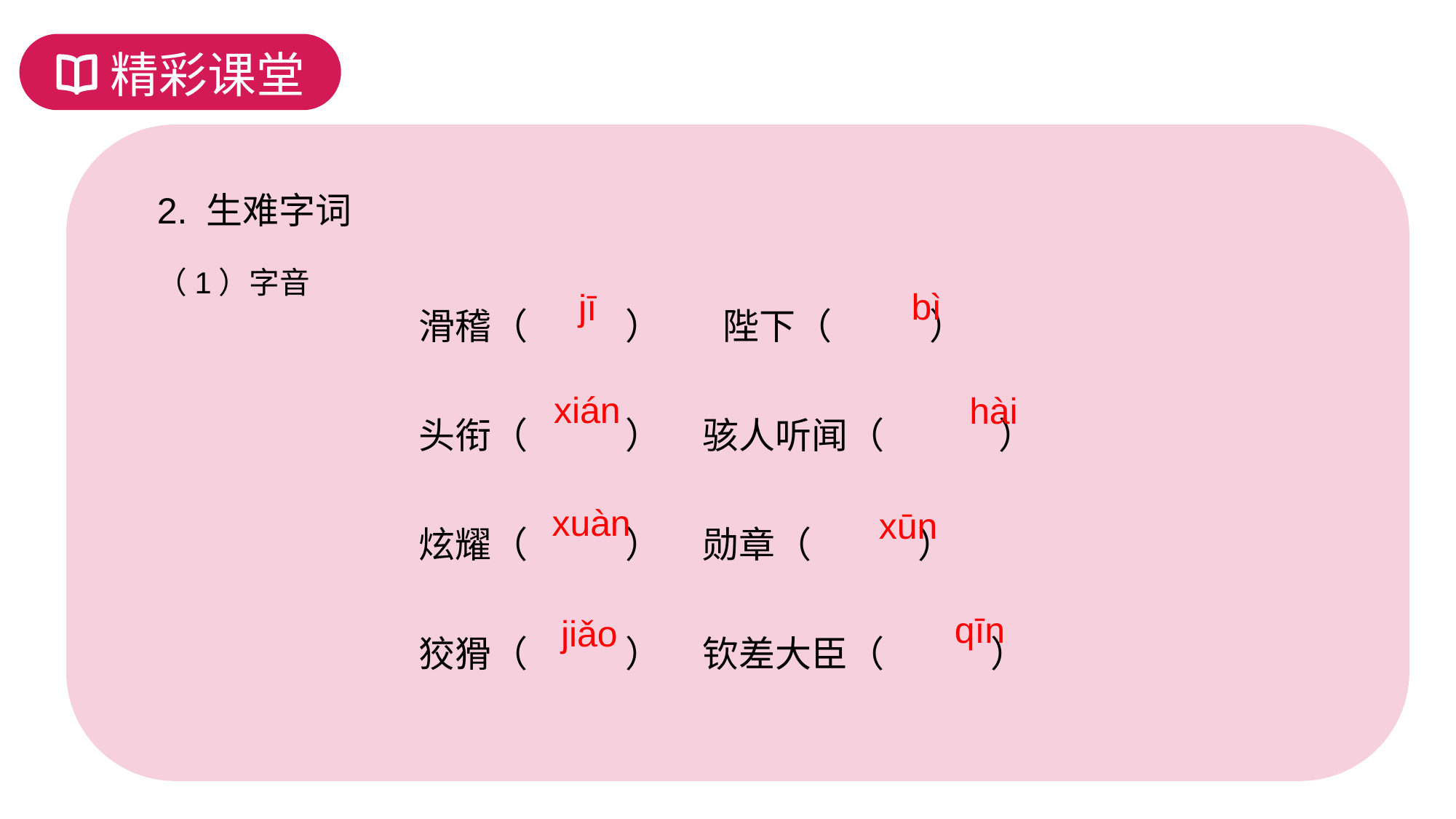

精彩课堂

2. 生难字词
（1）字音
滑稽（            ）   　陛下（            ）
头衔（            ）     骇人听闻（              ）
炫耀（            ）     勋章（             ）
狡猾（            ）     钦差大臣（             ）
bì
jī
xián
hài
xuàn
xūn
qīn
jiǎo